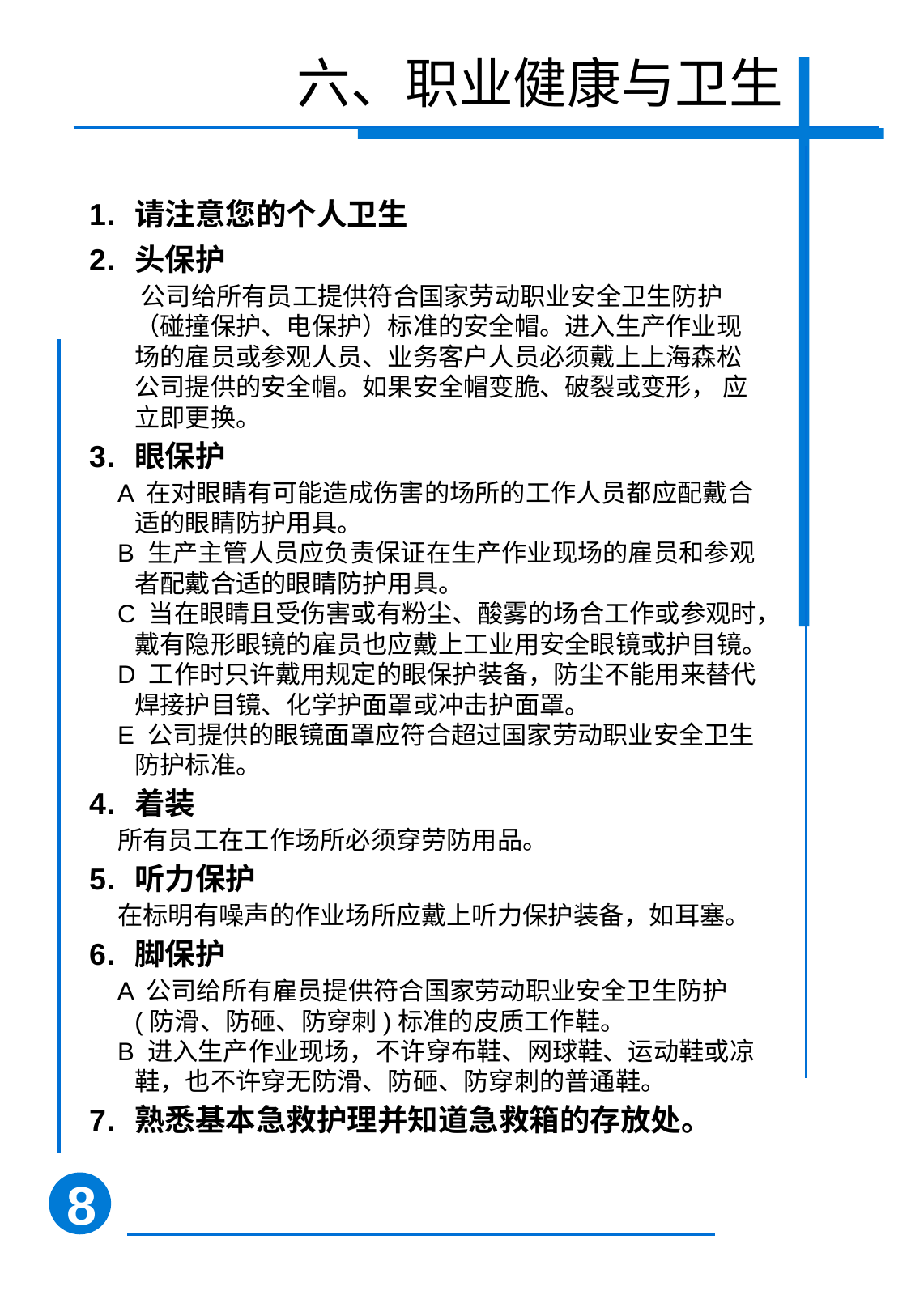

六、职业健康与卫生

请注意您的个人卫生
头保护
        公司给所有员工提供符合国家劳动职业安全卫生防护（碰撞保护、电保护）标准的安全帽。进入生产作业现场的雇员或参观人员、业务客户人员必须戴上上海森松公司提供的安全帽。如果安全帽变脆、破裂或变形， 应立即更换。
眼保护
    A 在对眼睛有可能造成伤害的场所的工作人员都应配戴合适的眼睛防护用具。
    B 生产主管人员应负责保证在生产作业现场的雇员和参观者配戴合适的眼睛防护用具。
    C 当在眼睛且受伤害或有粉尘、酸雾的场合工作或参观时，戴有隐形眼镜的雇员也应戴上工业用安全眼镜或护目镜。
    D 工作时只许戴用规定的眼保护装备，防尘不能用来替代焊接护目镜、化学护面罩或冲击护面罩。
    E 公司提供的眼镜面罩应符合超过国家劳动职业安全卫生防护标准。
着装
    所有员工在工作场所必须穿劳防用品。
听力保护
    在标明有噪声的作业场所应戴上听力保护装备，如耳塞。
脚保护
    A 公司给所有雇员提供符合国家劳动职业安全卫生防护(防滑、防砸、防穿刺)标准的皮质工作鞋。
    B 进入生产作业现场，不许穿布鞋、网球鞋、运动鞋或凉鞋，也不许穿无防滑、防砸、防穿刺的普通鞋。
熟悉基本急救护理并知道急救箱的存放处。

8